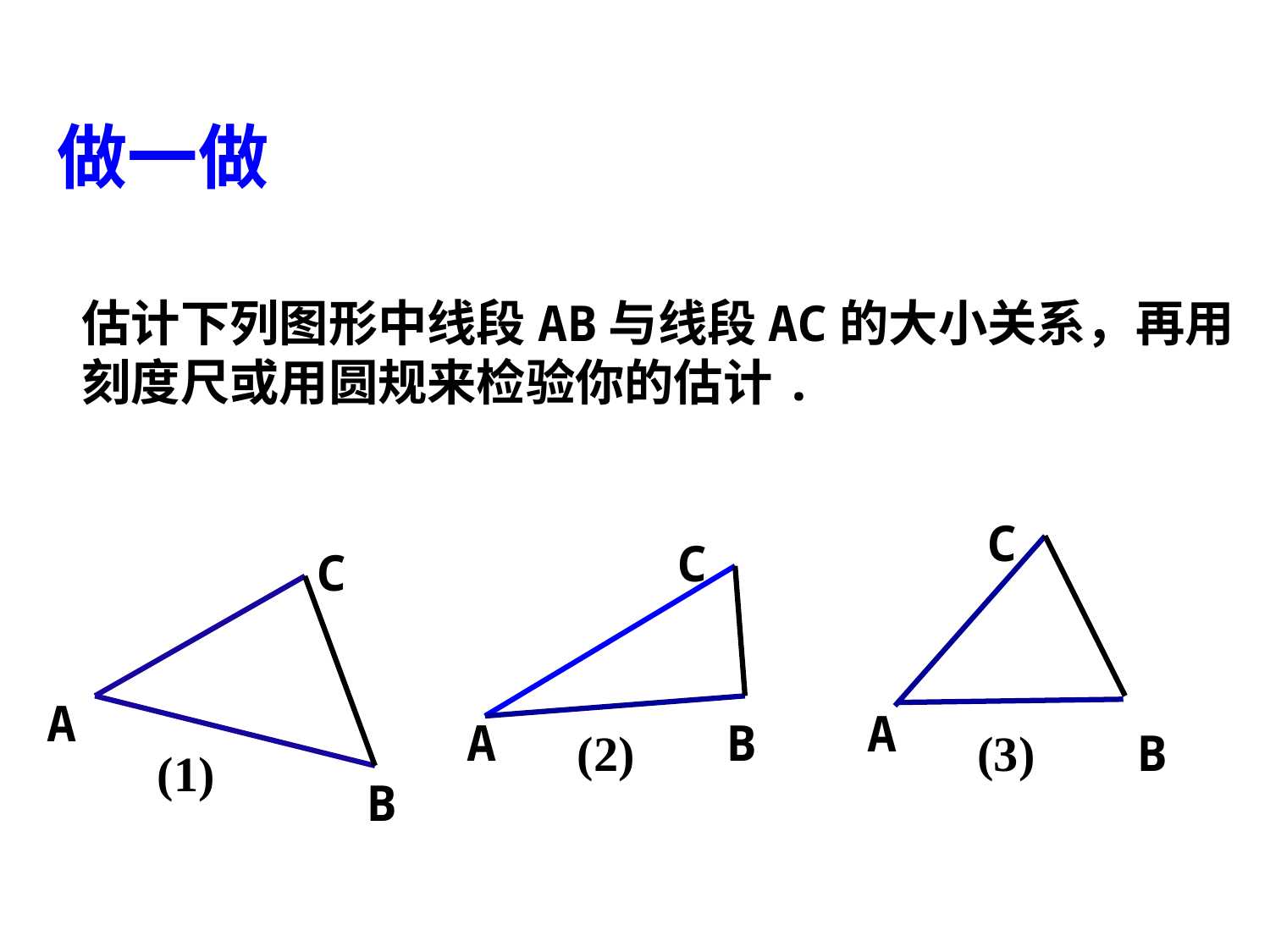

做一做
估计下列图形中线段AB与线段AC的大小关系，再用刻度尺或用圆规来检验你的估计.
C
C
C

A

A
A
B
(2)
(3)
B
(1)
B